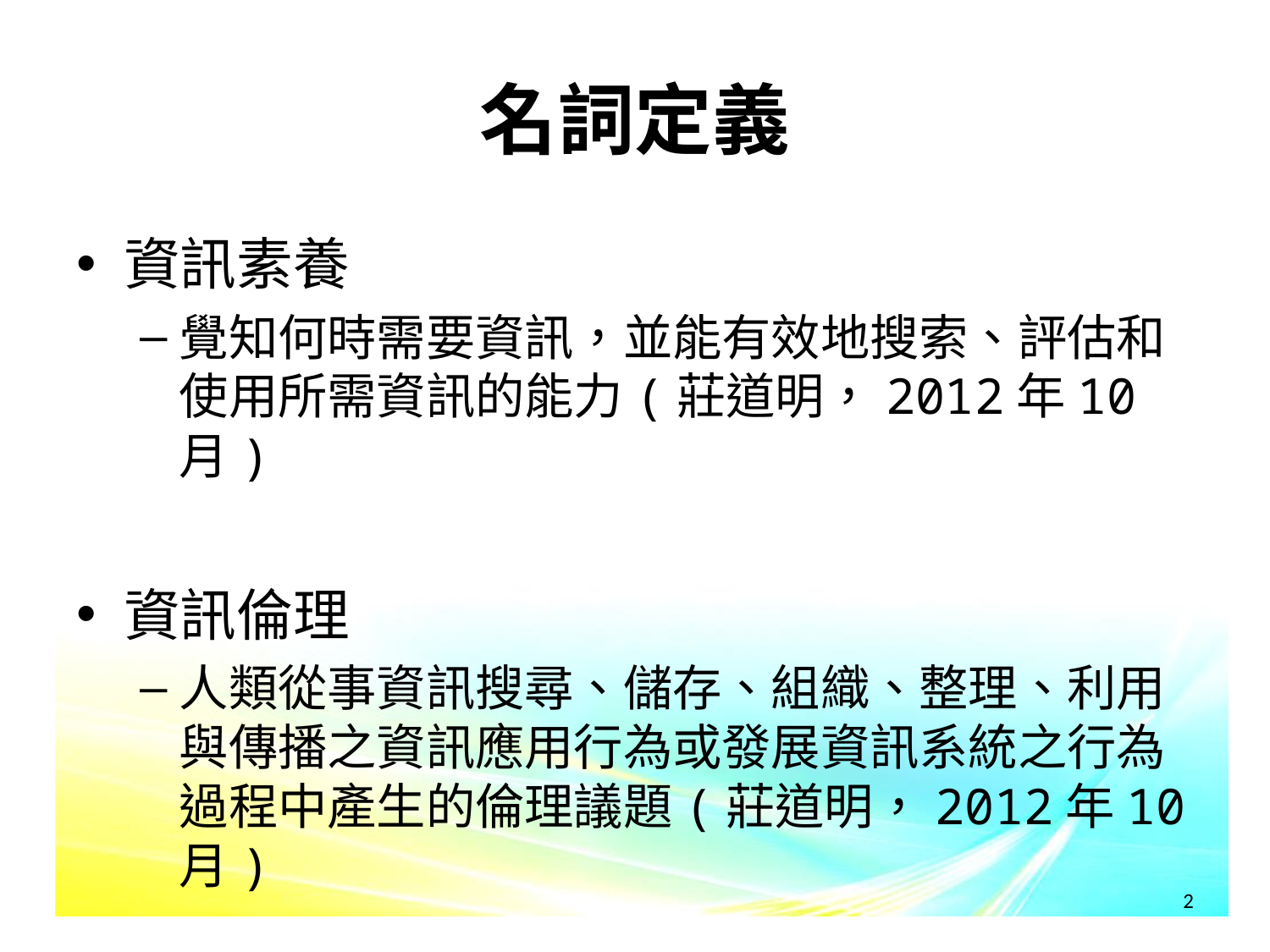

# 名詞定義
資訊素養
覺知何時需要資訊，並能有效地搜索、評估和使用所需資訊的能力(莊道明，2012年10月)

資訊倫理
人類從事資訊搜尋、儲存、組織、整理、利用與傳播之資訊應用行為或發展資訊系統之行為過程中產生的倫理議題(莊道明，2012年10月)
2